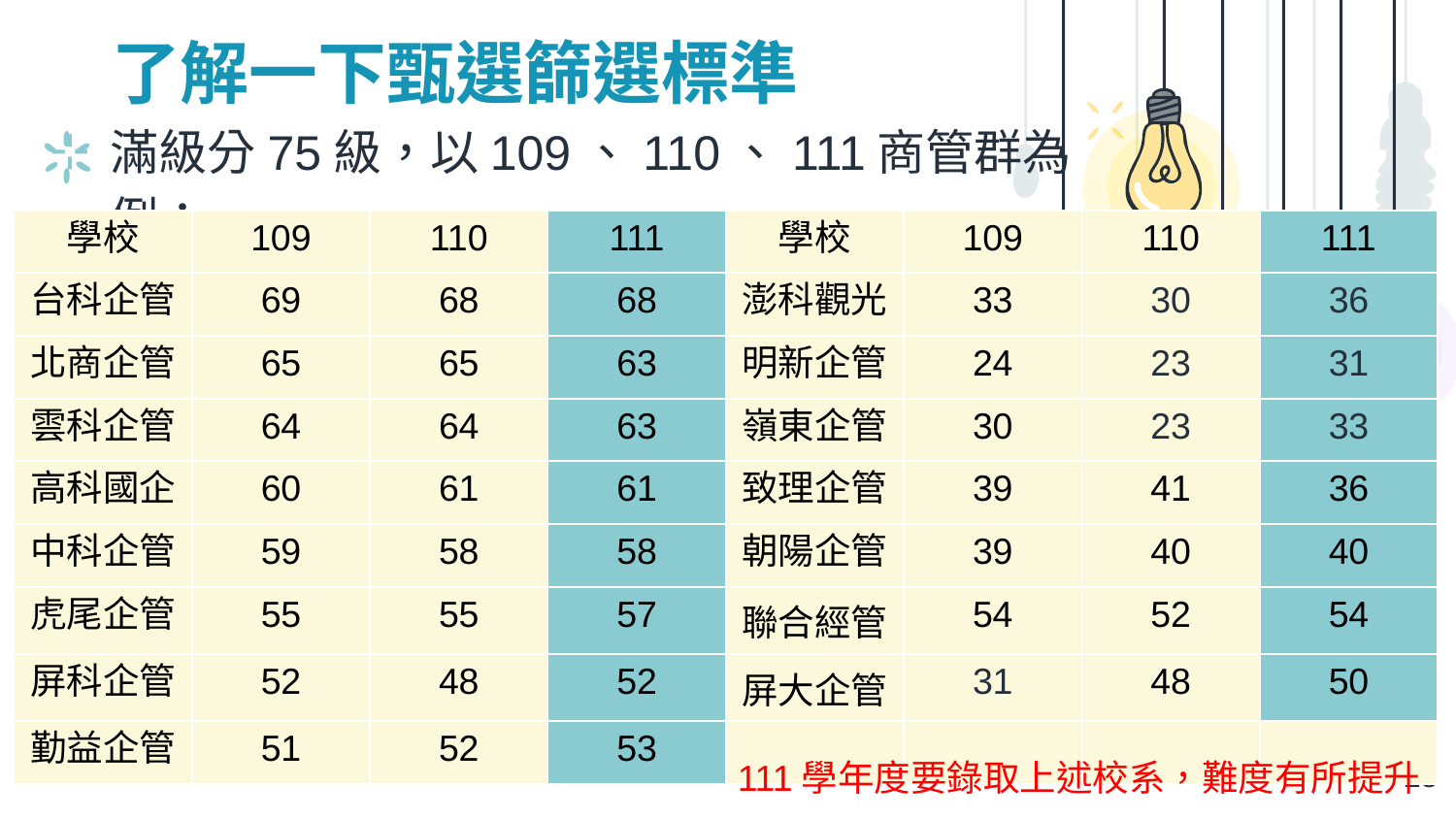

# 了解一下甄選篩選標準
滿級分75級，以109、110、111商管群為例：

| 學校 | 109 | 110 | 111 | 學校 | 109 | 110 | 111 |
| --- | --- | --- | --- | --- | --- | --- | --- |
| 台科企管 | 69 | 68 | 68 | 澎科觀光 | 33 | 30 | 36 |
| 北商企管 | 65 | 65 | 63 | 明新企管 | 24 | 23 | 31 |
| 雲科企管 | 64 | 64 | 63 | 嶺東企管 | 30 | 23 | 33 |
| 高科國企 | 60 | 61 | 61 | 致理企管 | 39 | 41 | 36 |
| 中科企管 | 59 | 58 | 58 | 朝陽企管 | 39 | 40 | 40 |
| 虎尾企管 | 55 | 55 | 57 | 聯合經管 | 54 | 52 | 54 |
| 屏科企管 | 52 | 48 | 52 | 屏大企管 | 31 | 48 | 50 |
| 勤益企管 | 51 | 52 | 53 |  |  |  |  |
28
111學年度要錄取上述校系，難度有所提升